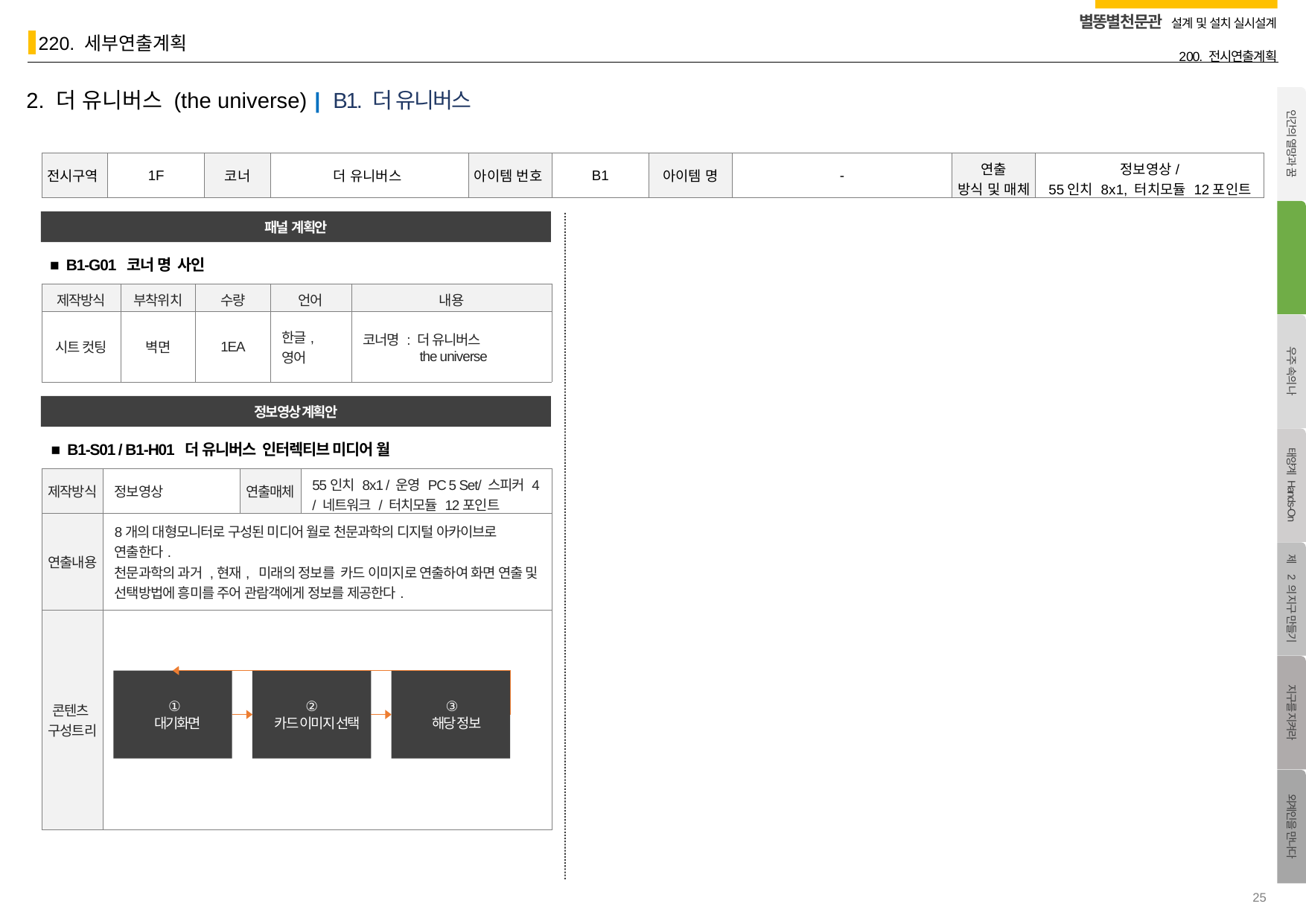

2. 더 유니버스 (the universe)
|  B1. 더 유니버스
| 전시구역 | 1F | 코너 | 더 유니버스 | 아이템 번호 | B1 | 아이템 명 | - | 연출 방식 및 매체 | 정보영상/ 55인치 8x1, 터치모듈 12포인트 |
| --- | --- | --- | --- | --- | --- | --- | --- | --- | --- |
패널  계획안
■  B1-G01  코너 명  사인
| 제작방식 | 부착위치 | 수량 | 언어 | 내용 |
| --- | --- | --- | --- | --- |
| 시트 컷팅 | 벽면 | 1EA | 한글, 영어 | 코너명 : 더 유니버스 the universe |
정보영상 계획안
■  B1-S01 / B1-H01  더 유니버스  인터렉티브 미디어 월
| 제작방식 | 정보영상 | 연출매체 | 55인치 8x1 / 운영 PC 5 Set/ 스피커 4 / 네트워크 / 터치모듈 12포인트 |
| --- | --- | --- | --- |
| 연출내용 | 8개의 대형모니터로 구성된 미디어 월로 천문과학의 디지털 아카이브로 연출한다. 천문과학의 과거 ,현재, 미래의 정보를 카드 이미지로 연출하여 화면 연출 및 선택방법에 흥미를 주어 관람객에게 정보를 제공한다. |  |  |
| 콘텐츠 구성트리 |  |  |  |
 ①
   대기화면
  ②
    카드 이미지 선택
  ③
   해당 정보
25